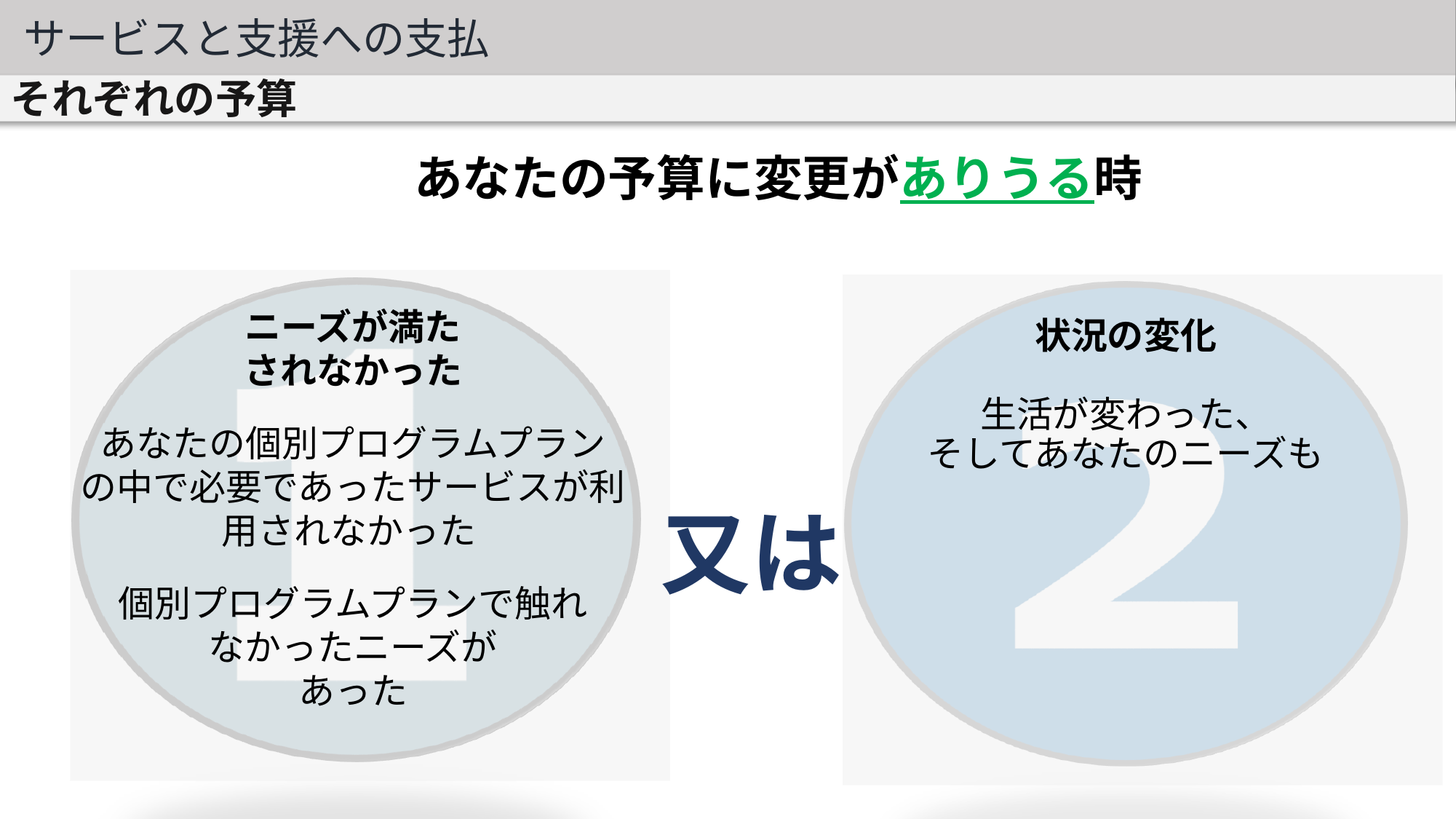

サービスと支援への支払
それぞれの予算
あなたの予算に変更がありうる時

ニーズが満た
されなかった

あなたの個別プログラムプラン
の中で必要であったサービスが利
用されなかった

個別プログラムプランで触れ
なかったニーズが
あった
状況の変化

生活が変わった、
そしてあなたのニーズも
又は